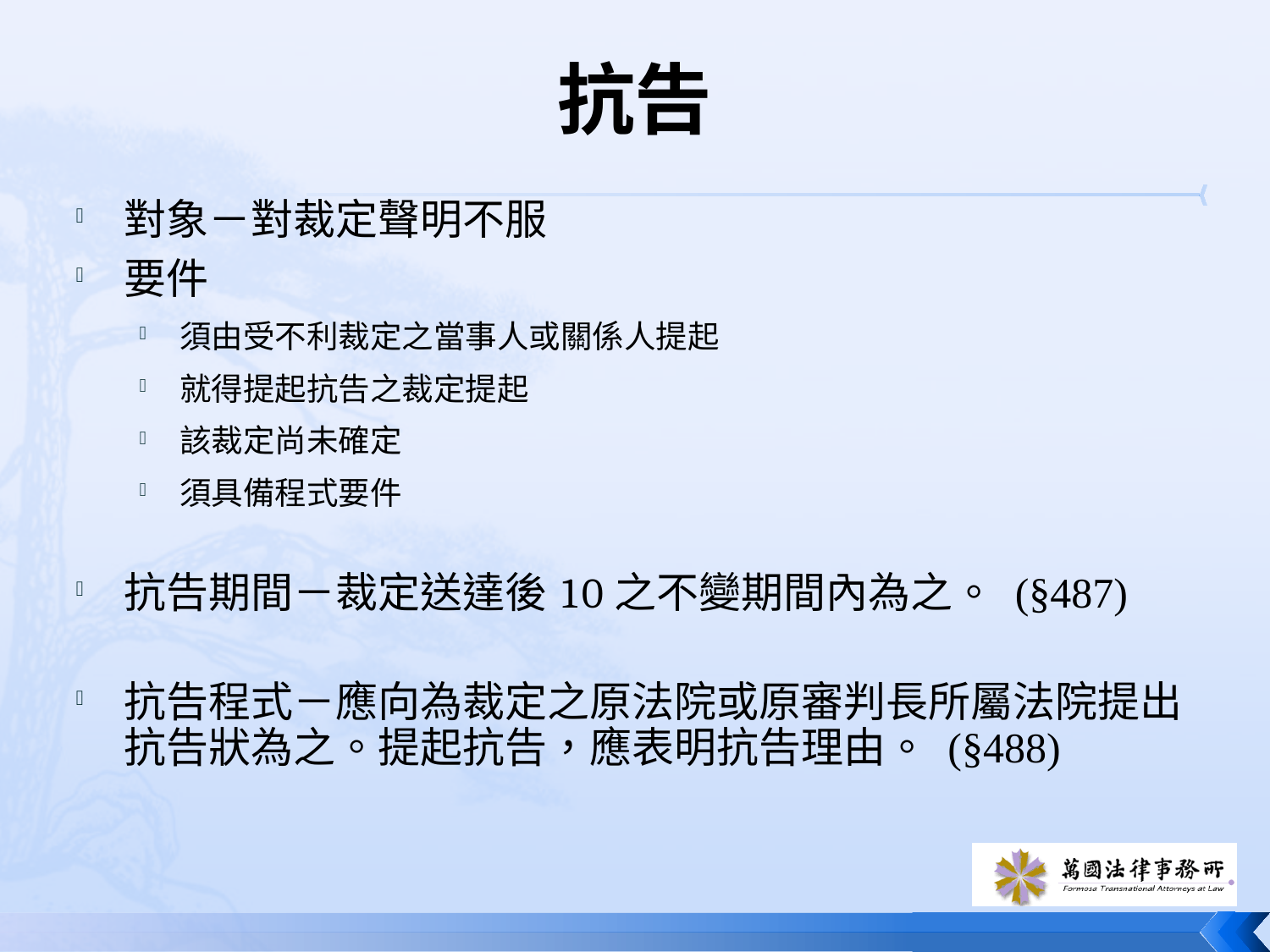

# 抗告
對象－對裁定聲明不服
要件
須由受不利裁定之當事人或關係人提起
就得提起抗告之裁定提起
該裁定尚未確定
須具備程式要件

抗告期間－裁定送達後10之不變期間內為之。 (§487)

抗告程式－應向為裁定之原法院或原審判長所屬法院提出抗告狀為之。提起抗告，應表明抗告理由。 (§488)